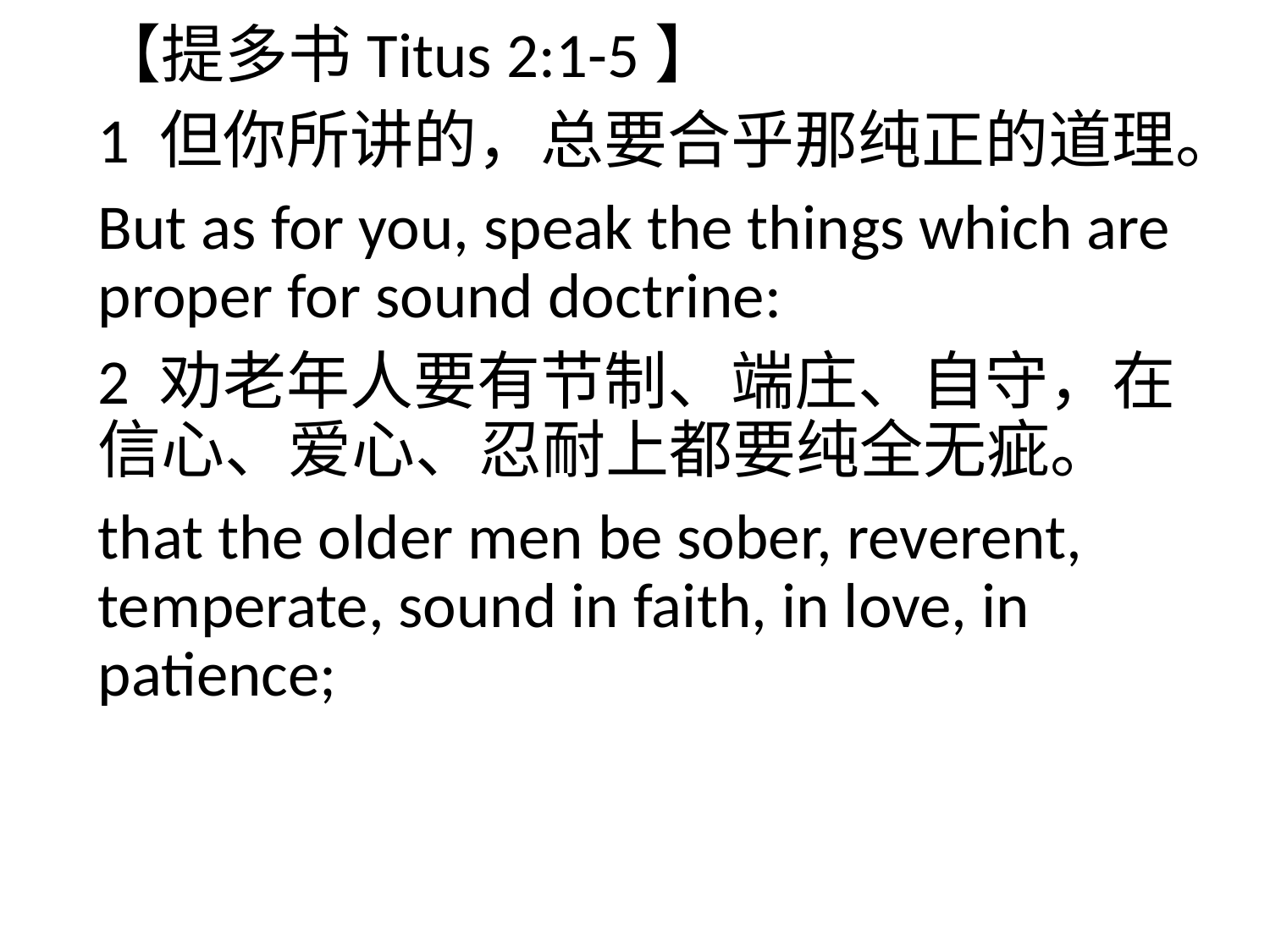

【提多书Titus 2:1-5】
1 但你所讲的，总要合乎那纯正的道理。
But as for you, speak the things which are proper for sound doctrine:
2 劝老年人要有节制、端庄、自守，在信心、爱心、忍耐上都要纯全无疵。
that the older men be sober, reverent, temperate, sound in faith, in love, in patience;